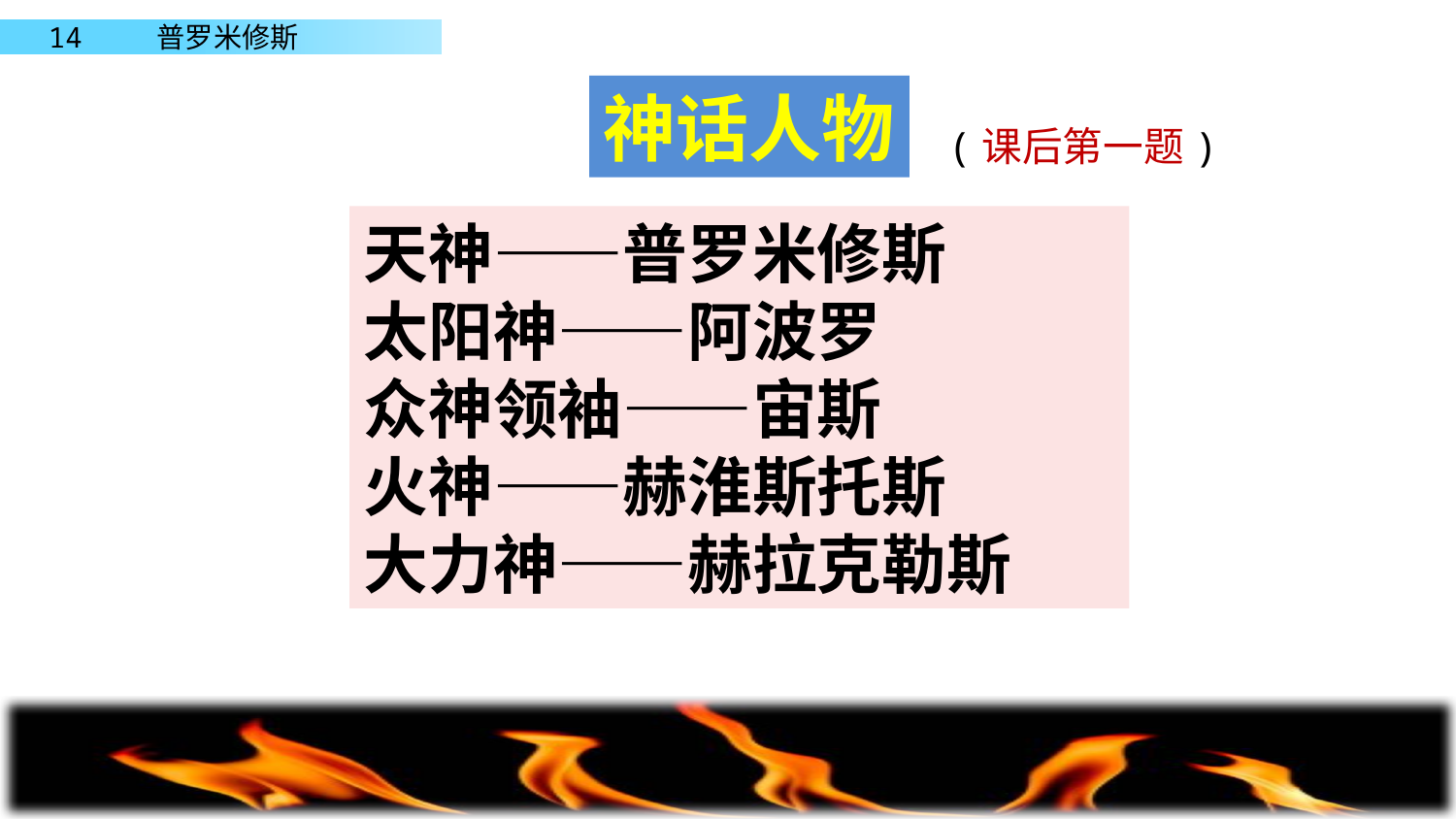

神话人物
(课后第一题)
天神——普罗米修斯
太阳神——阿波罗
众神领袖——宙斯
火神——赫淮斯托斯
大力神——赫拉克勒斯